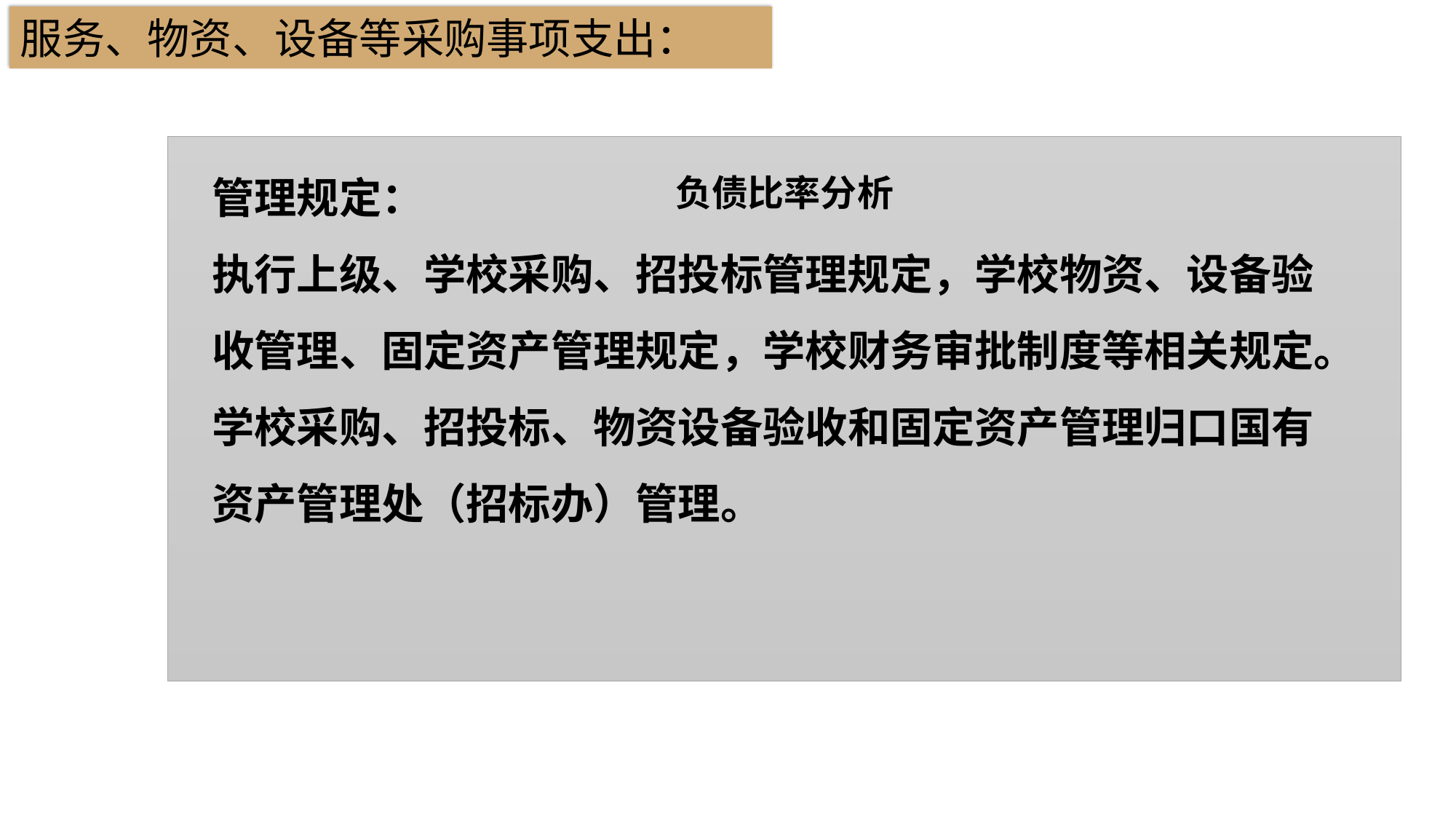

服务、物资、设备等采购事项支出：

### Chart: 负债比率分析

| Category |
|---|
管理规定：
执行上级、学校采购、招投标管理规定，学校物资、设备验收管理、固定资产管理规定，学校财务审批制度等相关规定。
学校采购、招投标、物资设备验收和固定资产管理归口国有资产管理处（招标办）管理。